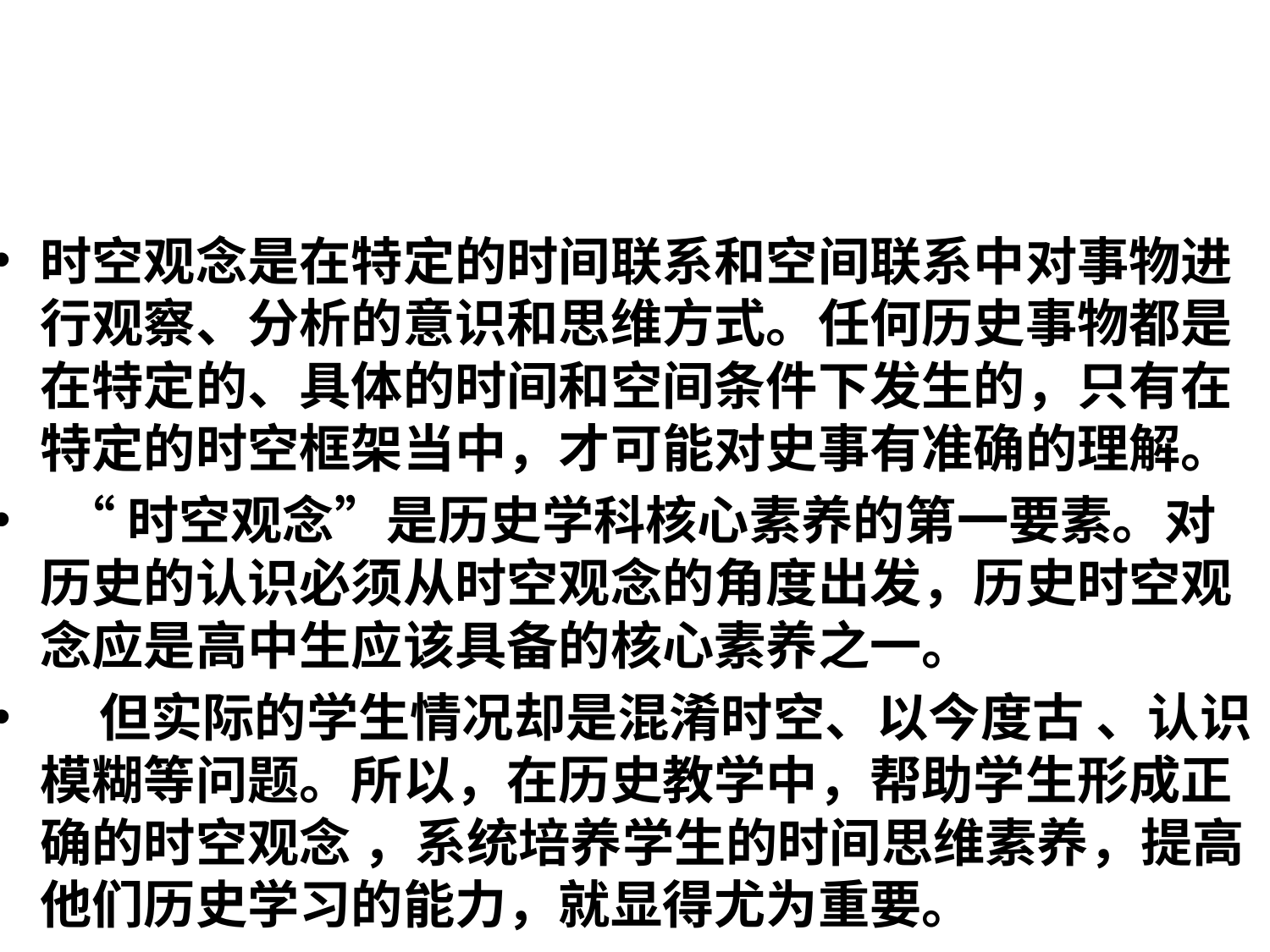

#
时空观念是在特定的时间联系和空间联系中对事物进行观察、分析的意识和思维方式。任何历史事物都是在特定的、具体的时间和空间条件下发生的，只有在特定的时空框架当中，才可能对史事有准确的理解。
  “时空观念”是历史学科核心素养的第一要素。对历史的认识必须从时空观念的角度出发，历史时空观念应是高中生应该具备的核心素养之一。
    但实际的学生情况却是混淆时空、以今度古 、认识模糊等问题。所以，在历史教学中，帮助学生形成正确的时空观念 ，系统培养学生的时间思维素养，提高他们历史学习的能力，就显得尤为重要。